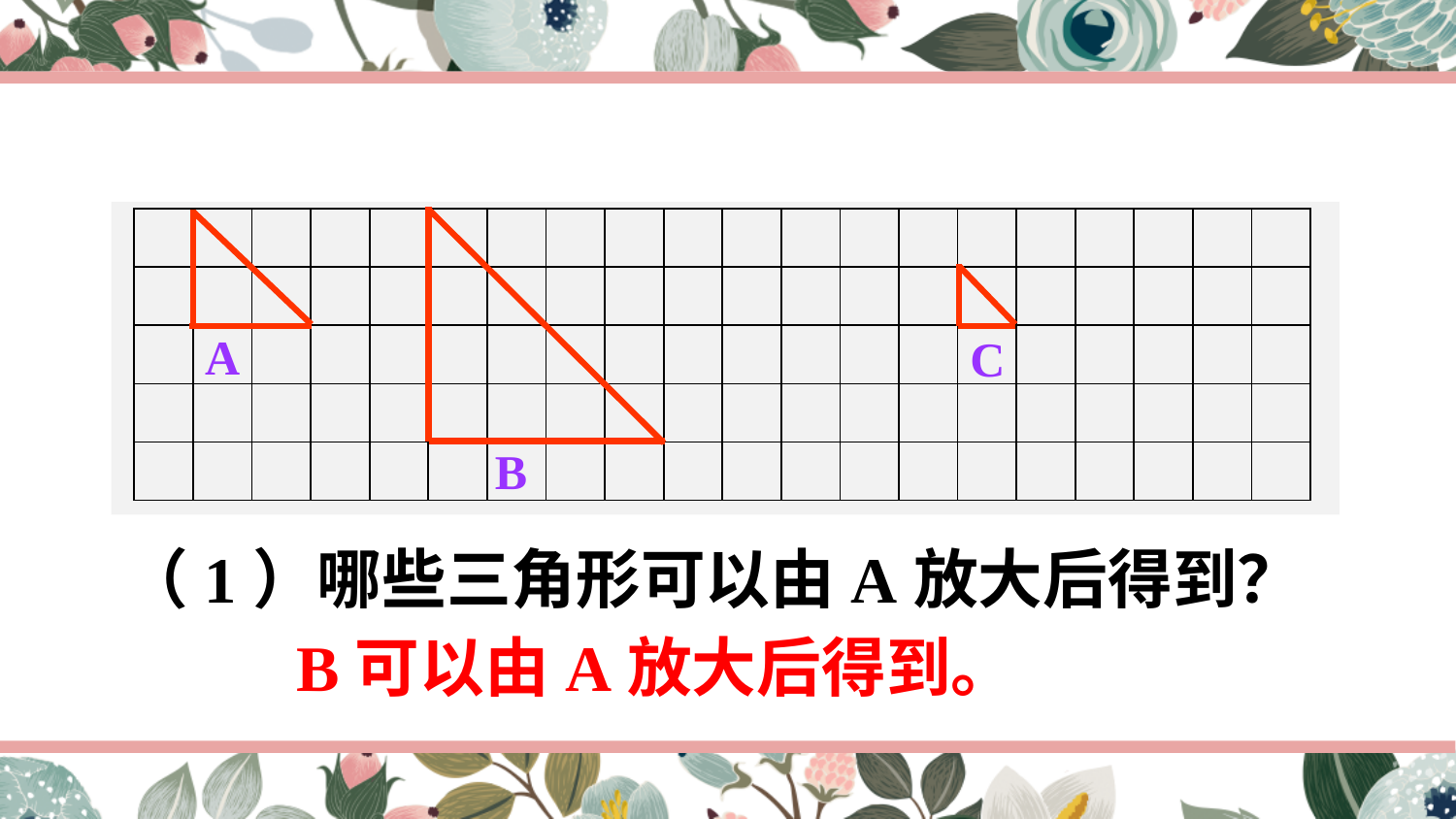

|  |  |  |  |  |  |  |  |  |  |  |  |  |  |  |  |  |  |  |  |
| --- | --- | --- | --- | --- | --- | --- | --- | --- | --- | --- | --- | --- | --- | --- | --- | --- | --- | --- | --- |
|  |  |  |  |  |  |  |  |  |  |  |  |  |  |  |  |  |  |  |  |
|  |  |  |  |  |  |  |  |  |  |  |  |  |  |  |  |  |  |  |  |
|  |  |  |  |  |  |  |  |  |  |  |  |  |  |  |  |  |  |  |  |
|  |  |  |  |  |  |  |  |  |  |  |  |  |  |  |  |  |  |  |  |
A
C
B
（1）哪些三角形可以由A放大后得到？
B可以由A放大后得到。